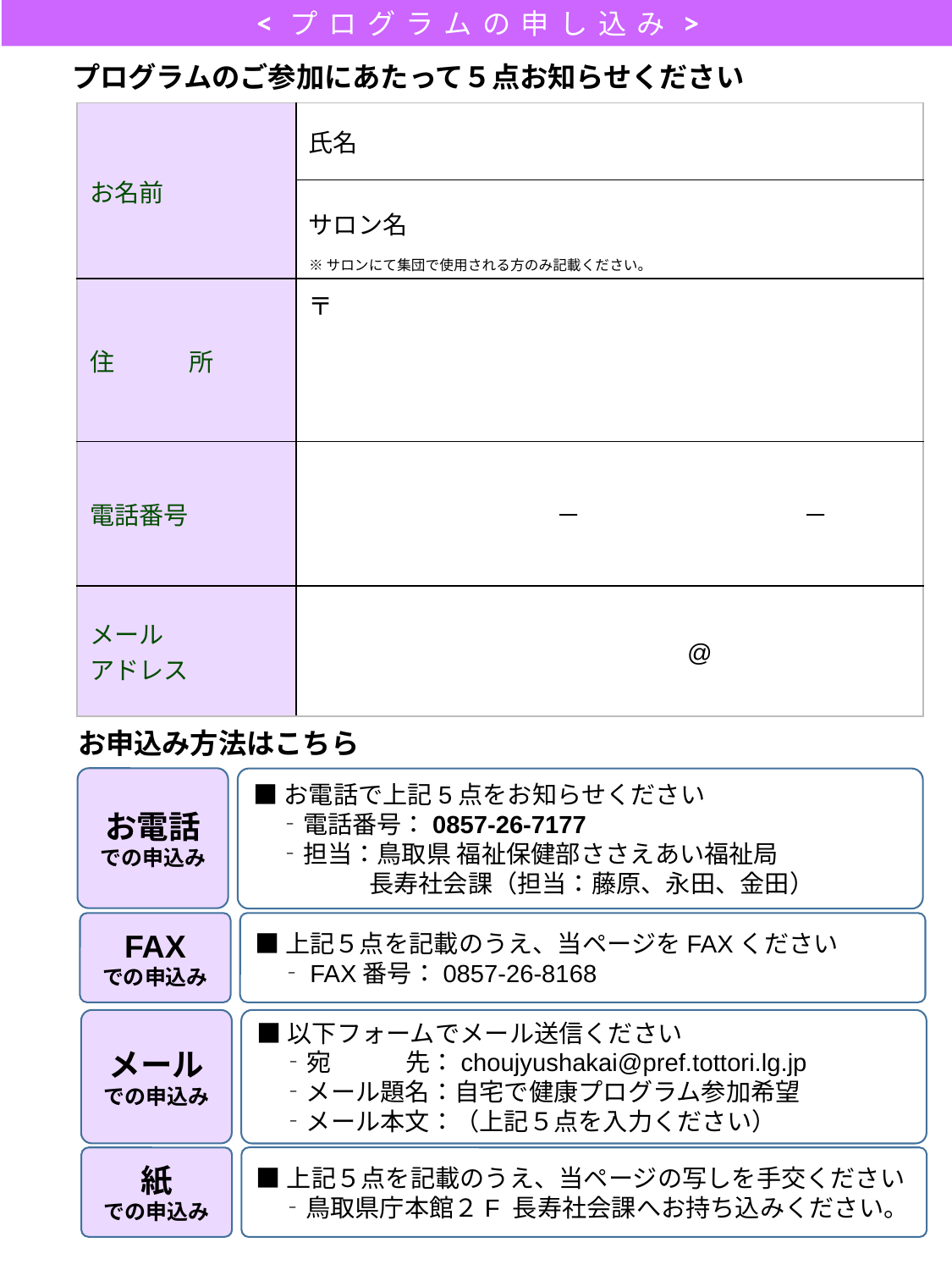

<プログラムの申し込み>
プログラムのご参加にあたって５点お知らせください
| お名前 | 氏名 |
| --- | --- |
|  | サロン名 |
| 住　　　所 | 〒 |
| 電話番号 | －　　　　　　　　　－ |
| メール アドレス | @ |
※サロンにて集団で使用される方のみ記載ください。
お申込み方法はこちら
お電話
での申込み
■お電話で上記5点をお知らせください
　‐電話番号：0857-26-7177
　‐担当：鳥取県 福祉保健部ささえあい福祉局
　  　　　 長寿社会課（担当：藤原、永田、金田）
FAX
での申込み
■上記５点を記載のうえ、当ページをFAXください
　‐FAX番号：0857-26-8168
メール
での申込み
■以下フォームでメール送信ください
　‐宛　　　先：choujyushakai@pref.tottori.lg.jp
　‐メール題名：自宅で健康プログラム参加希望
　‐メール本文：（上記５点を入力ください）
紙
での申込み
■上記５点を記載のうえ、当ページの写しを手交ください
　‐鳥取県庁本館２F 長寿社会課へお持ち込みください。